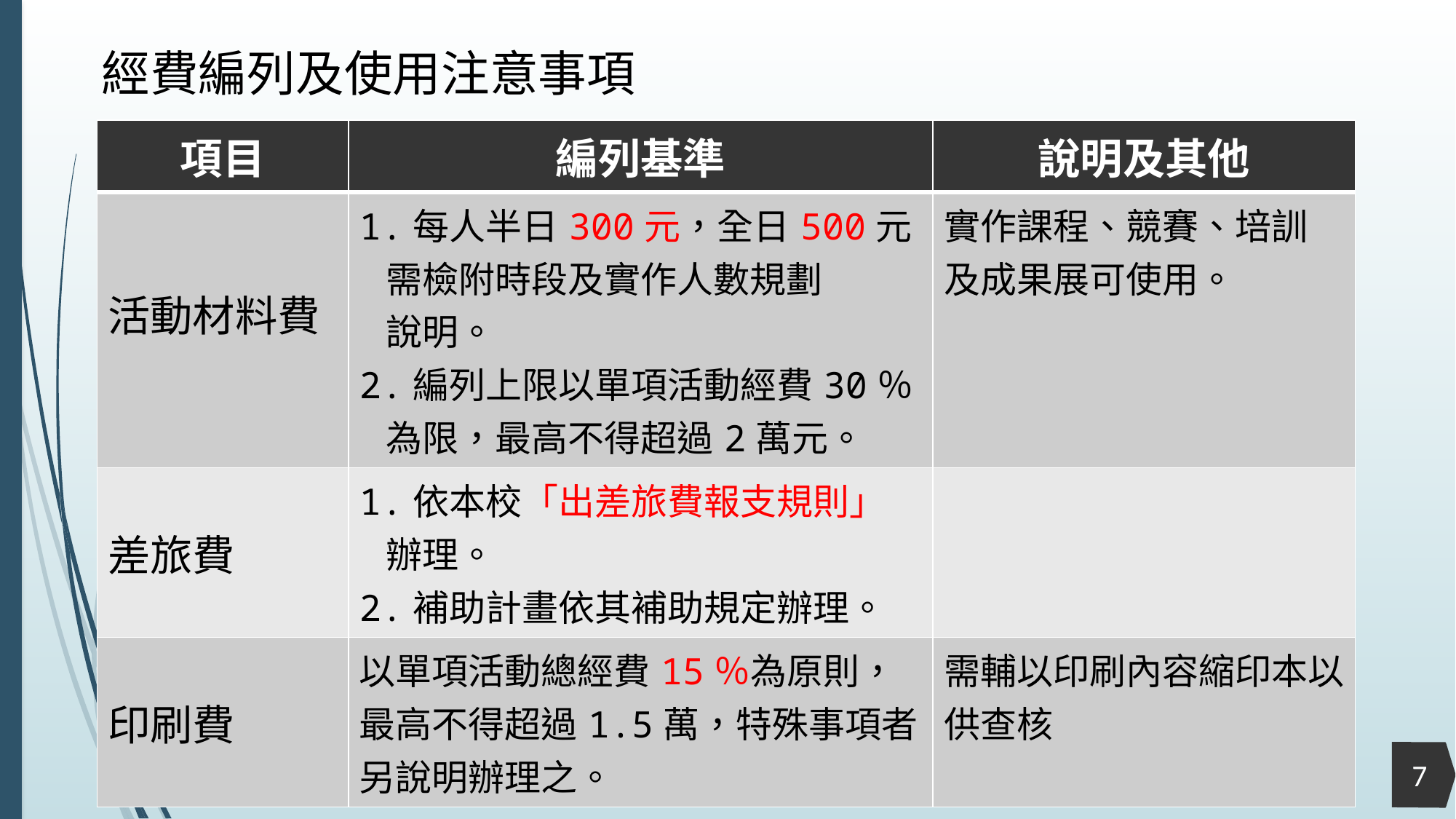

經費編列及使用注意事項
| 項目 | 編列基準 | 說明及其他 |
| --- | --- | --- |
| 活動材料費 | 1.每人半日300元，全日500元 需檢附時段及實作人數規劃 說明。 2.編列上限以單項活動經費30％ 為限，最高不得超過2萬元。 | 實作課程、競賽、培訓 及成果展可使用。 |
| 差旅費 | 1.依本校「出差旅費報支規則」 辦理。 2.補助計畫依其補助規定辦理。 |  |
| 印刷費 | 以單項活動總經費15％為原則，最高不得超過1.5萬，特殊事項者另說明辦理之。 | 需輔以印刷內容縮印本以供查核 |
7